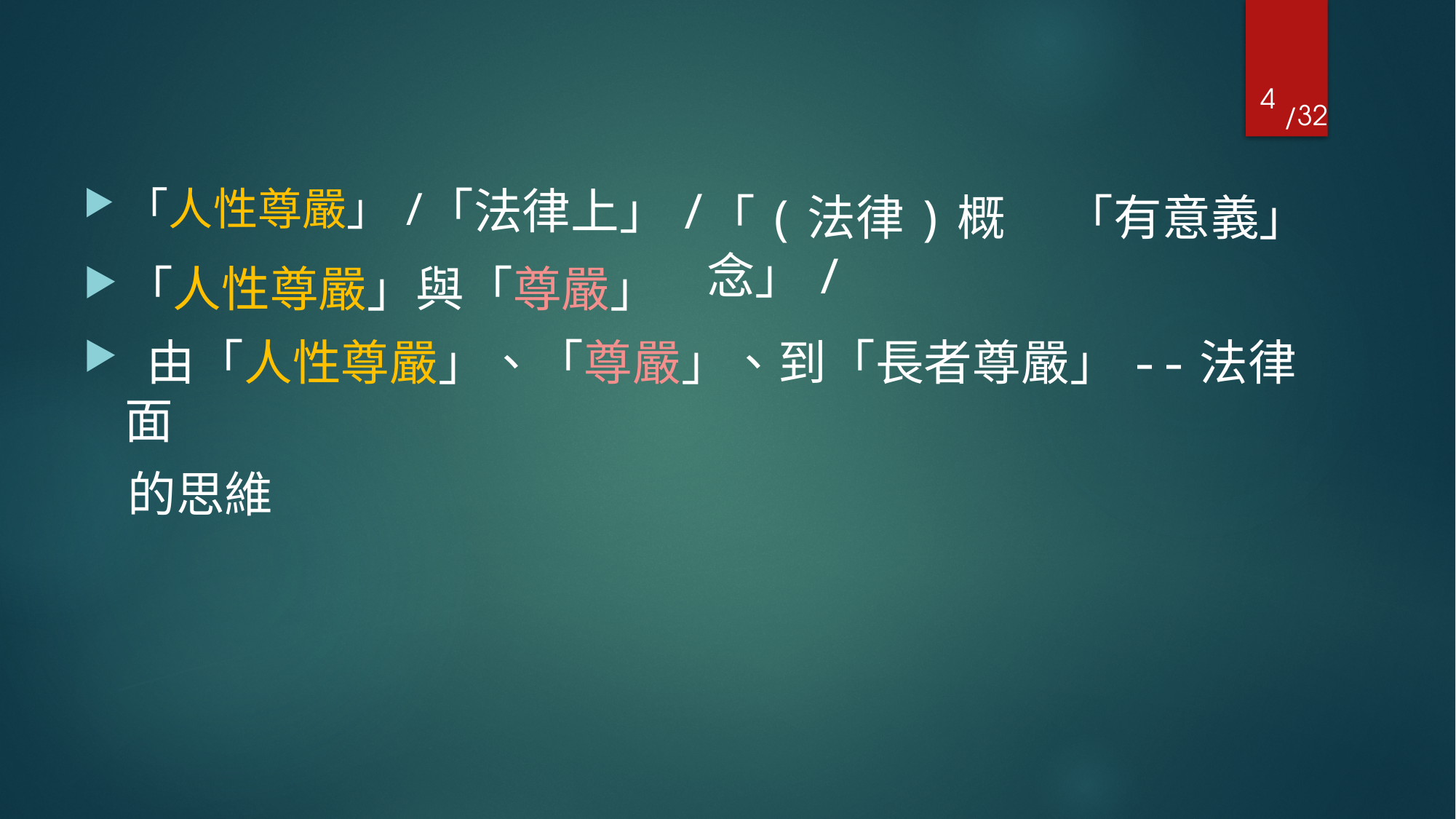

4
「人性尊嚴」/

「法律上」/
「(法律)概念」/
「有意義」

「人性尊嚴」與「尊嚴」
 由「人性尊嚴」、「尊嚴」、到「長者尊嚴」--法律面
   的思維